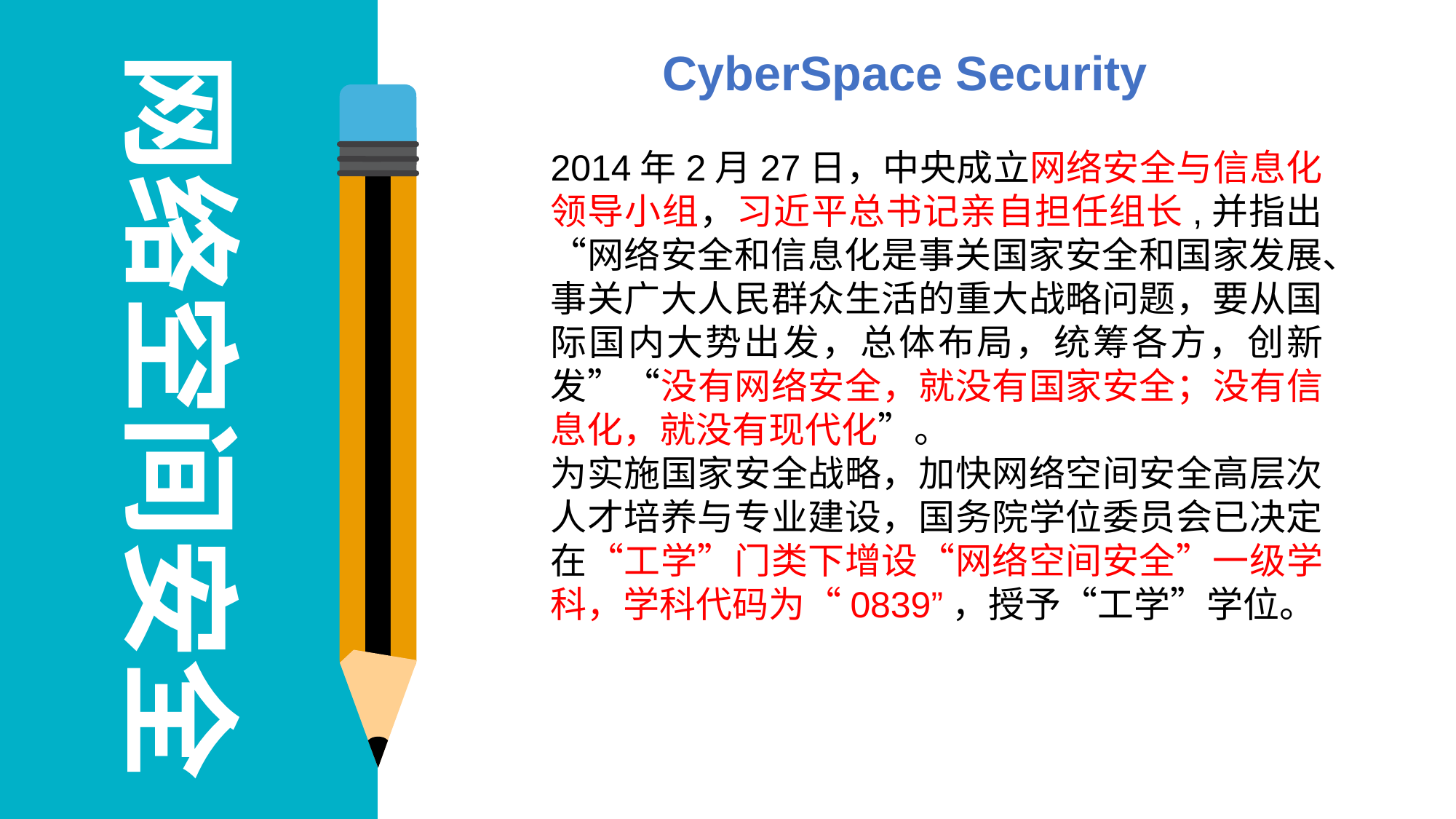

CyberSpace Security
网络空间安全

2014年2月27日，中央成立网络安全与信息化领导小组，习近平总书记亲自担任组长,并指出“网络安全和信息化是事关国家安全和国家发展、事关广大人民群众生活的重大战略问题，要从国际国内大势出发，总体布局，统筹各方，创新发”“没有网络安全，就没有国家安全；没有信息化，就没有现代化”。
为实施国家安全战略，加快网络空间安全高层次人才培养与专业建设，国务院学位委员会已决定在“工学”门类下增设“网络空间安全”一级学科，学科代码为“0839”，授予“工学”学位。
多样性Variety
公安部定义
速度Velocity